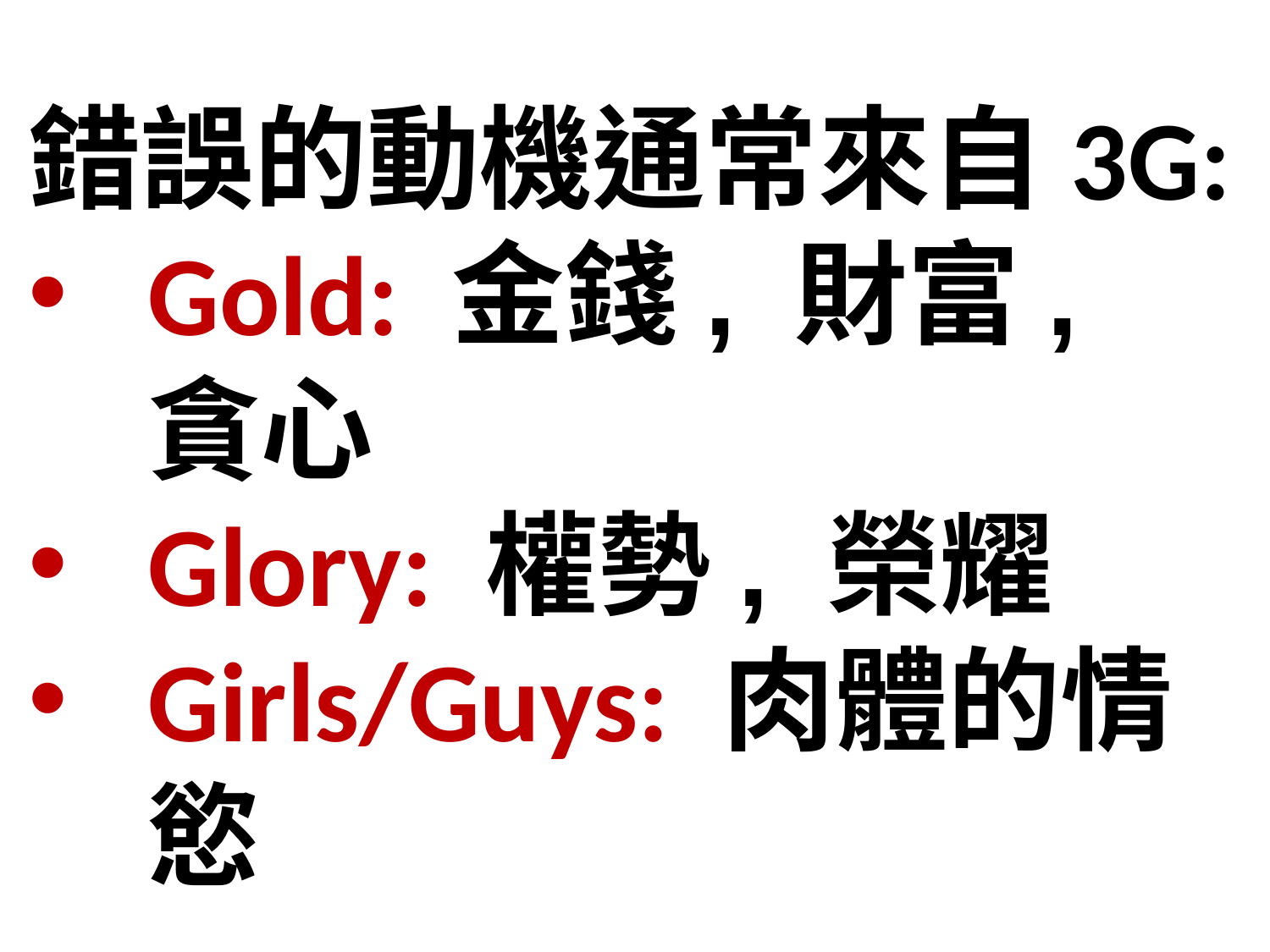

錯誤的動機通常來自3G:
Gold: 金錢, 財富, 貪心
Glory: 權勢, 榮耀
Girls/Guys: 肉體的情慾